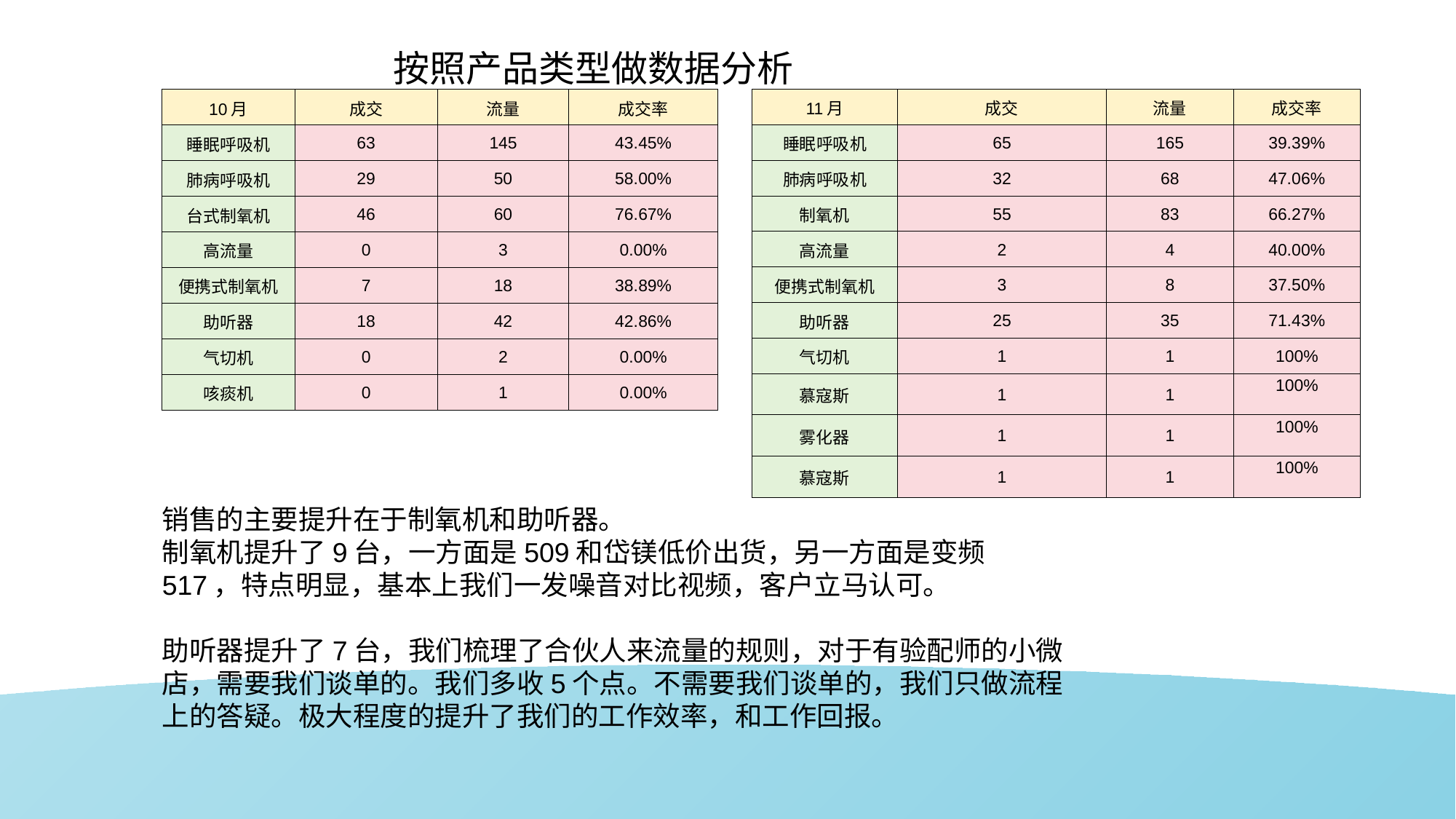

按照产品类型做数据分析
| 10月 | 成交 | 流量 | 成交率 |
| --- | --- | --- | --- |
| 睡眠呼吸机 | 63 | 145 | 43.45% |
| 肺病呼吸机 | 29 | 50 | 58.00% |
| 台式制氧机 | 46 | 60 | 76.67% |
| 高流量 | 0 | 3 | 0.00% |
| 便携式制氧机 | 7 | 18 | 38.89% |
| 助听器 | 18 | 42 | 42.86% |
| 气切机 | 0 | 2 | 0.00% |
| 咳痰机 | 0 | 1 | 0.00% |
| 11月 | 成交 | 流量 | 成交率 |
| --- | --- | --- | --- |
| 睡眠呼吸机 | 65 | 165 | 39.39% |
| 肺病呼吸机 | 32 | 68 | 47.06% |
| 制氧机 | 55 | 83 | 66.27% |
| 高流量 | 2 | 4 | 40.00% |
| 便携式制氧机 | 3 | 8 | 37.50% |
| 助听器 | 25 | 35 | 71.43% |
| 气切机 | 1 | 1 | 100% |
| 慕寇斯 | 1 | 1 | 100% |
| 雾化器 | 1 | 1 | 100% |
| 慕寇斯 | 1 | 1 | 100% |
销售的主要提升在于制氧机和助听器。
制氧机提升了9台，一方面是509和岱镁低价出货，另一方面是变频517，特点明显，基本上我们一发噪音对比视频，客户立马认可。

助听器提升了7台，我们梳理了合伙人来流量的规则，对于有验配师的小微店，需要我们谈单的。我们多收5个点。不需要我们谈单的，我们只做流程上的答疑。极大程度的提升了我们的工作效率，和工作回报。